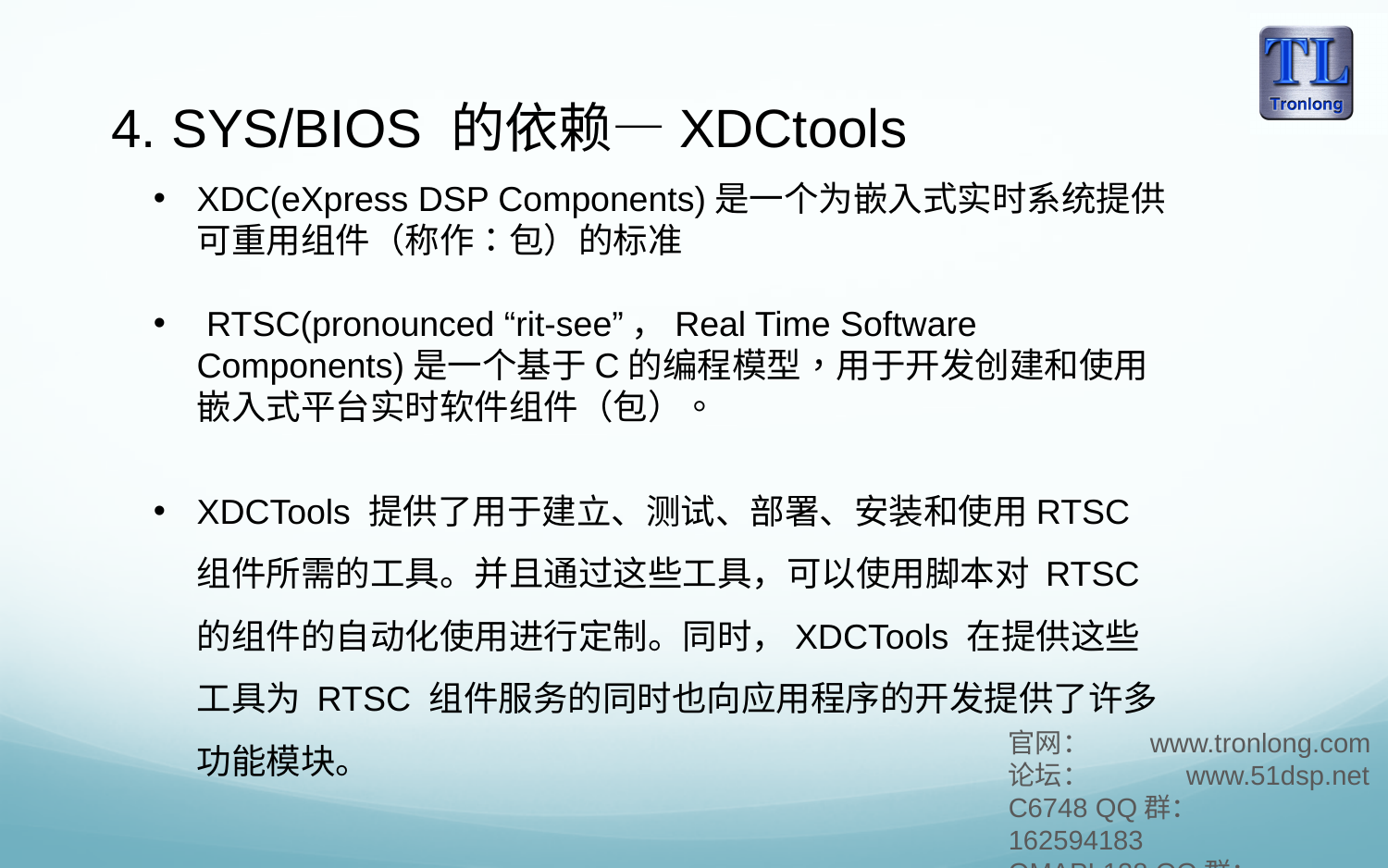

4. SYS/BIOS 的依赖—XDCtools

XDC(eXpress DSP Components)是一个为嵌入式实时系统提供可重用组件（称作：包）的标准

 RTSC(pronounced “rit-see”，Real Time Software Components)是一个基于C的编程模型，用于开发创建和使用嵌入式平台实时软件组件（包）。

XDCTools 提供了用于建立、测试、部署、安装和使用RTSC 组件所需的工具。并且通过这些工具，可以使用脚本对 RTSC 的组件的自动化使用进行定制。同时，XDCTools 在提供这些工具为 RTSC 组件服务的同时也向应用程序的开发提供了许多功能模块。